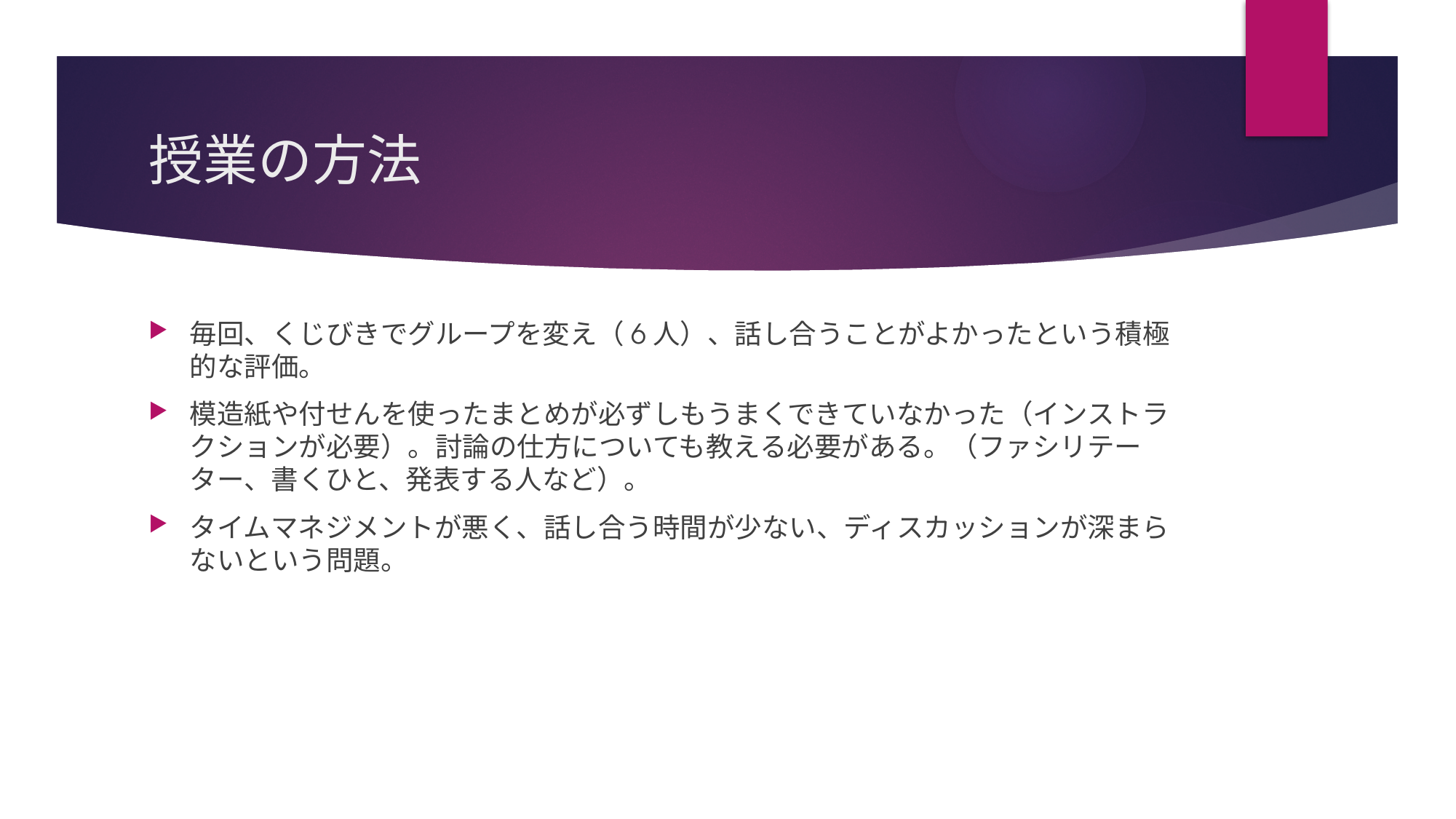

# 授業の方法
毎回、くじびきでグループを変え（6人）、話し合うことがよかったという積極的な評価。
模造紙や付せんを使ったまとめが必ずしもうまくできていなかった（インストラクションが必要）。討論の仕方についても教える必要がある。（ファシリテーター、書くひと、発表する人など）。
タイムマネジメントが悪く、話し合う時間が少ない、ディスカッションが深まらないという問題。